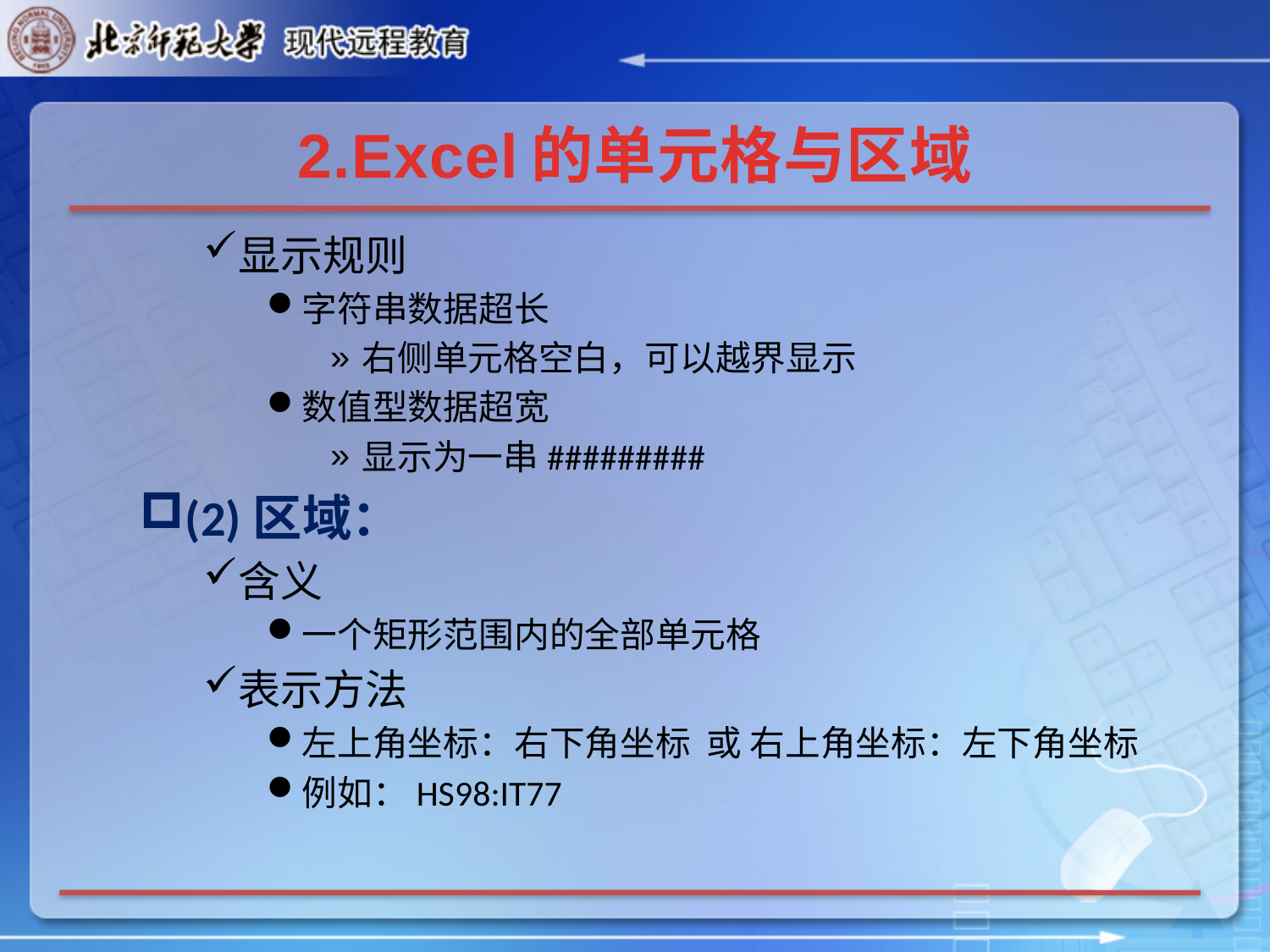

# 2.Excel的单元格与区域
显示规则
字符串数据超长
右侧单元格空白，可以越界显示
数值型数据超宽
显示为一串#########
(2)区域：
含义
一个矩形范围内的全部单元格
表示方法
左上角坐标：右下角坐标  或 右上角坐标：左下角坐标
例如：HS98:IT77